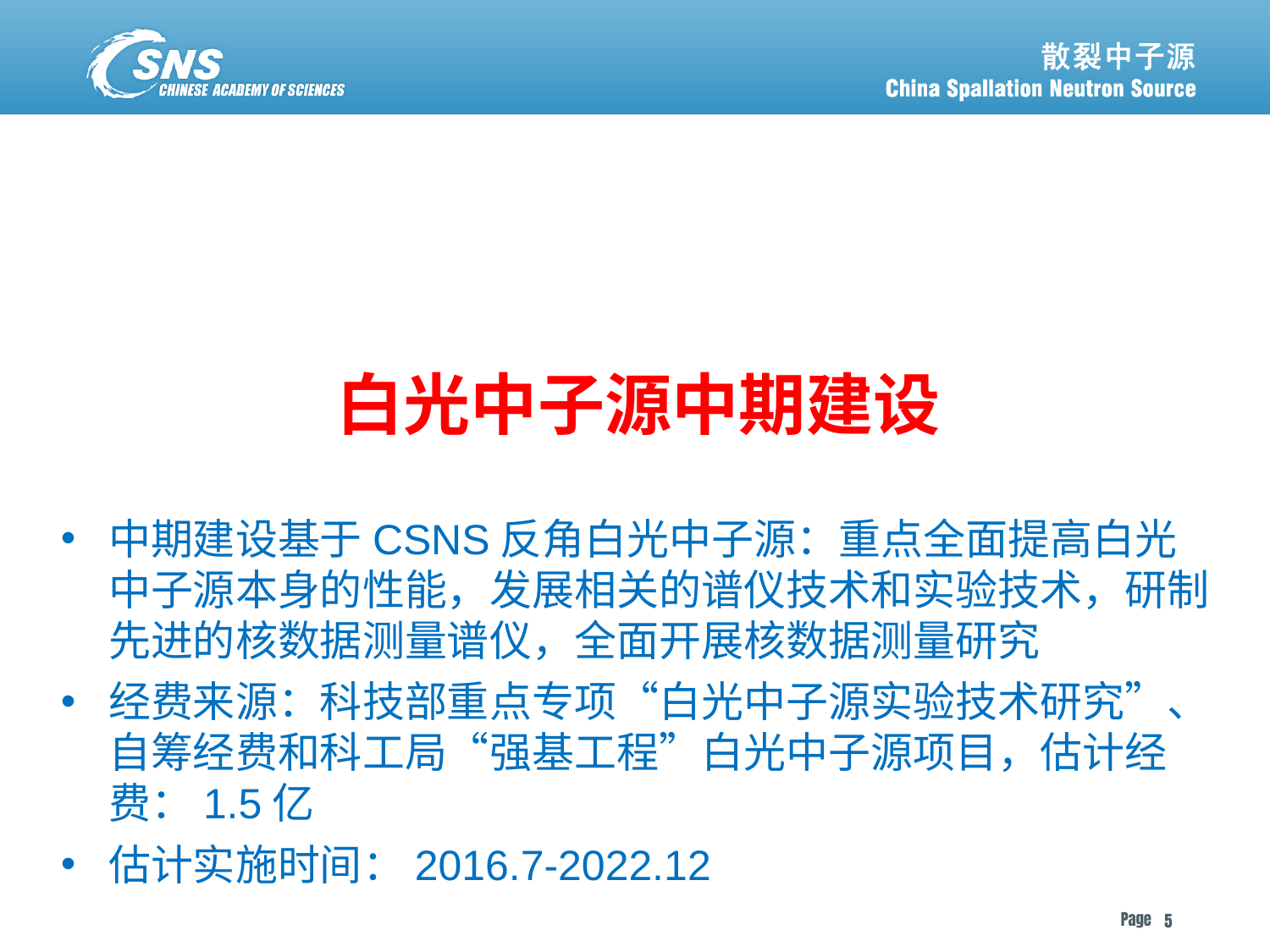

# 白光中子源中期建设
中期建设基于CSNS反角白光中子源：重点全面提高白光中子源本身的性能，发展相关的谱仪技术和实验技术，研制先进的核数据测量谱仪，全面开展核数据测量研究
经费来源：科技部重点专项“白光中子源实验技术研究”、自筹经费和科工局“强基工程”白光中子源项目，估计经费：1.5亿
估计实施时间：2016.7-2022.12
5